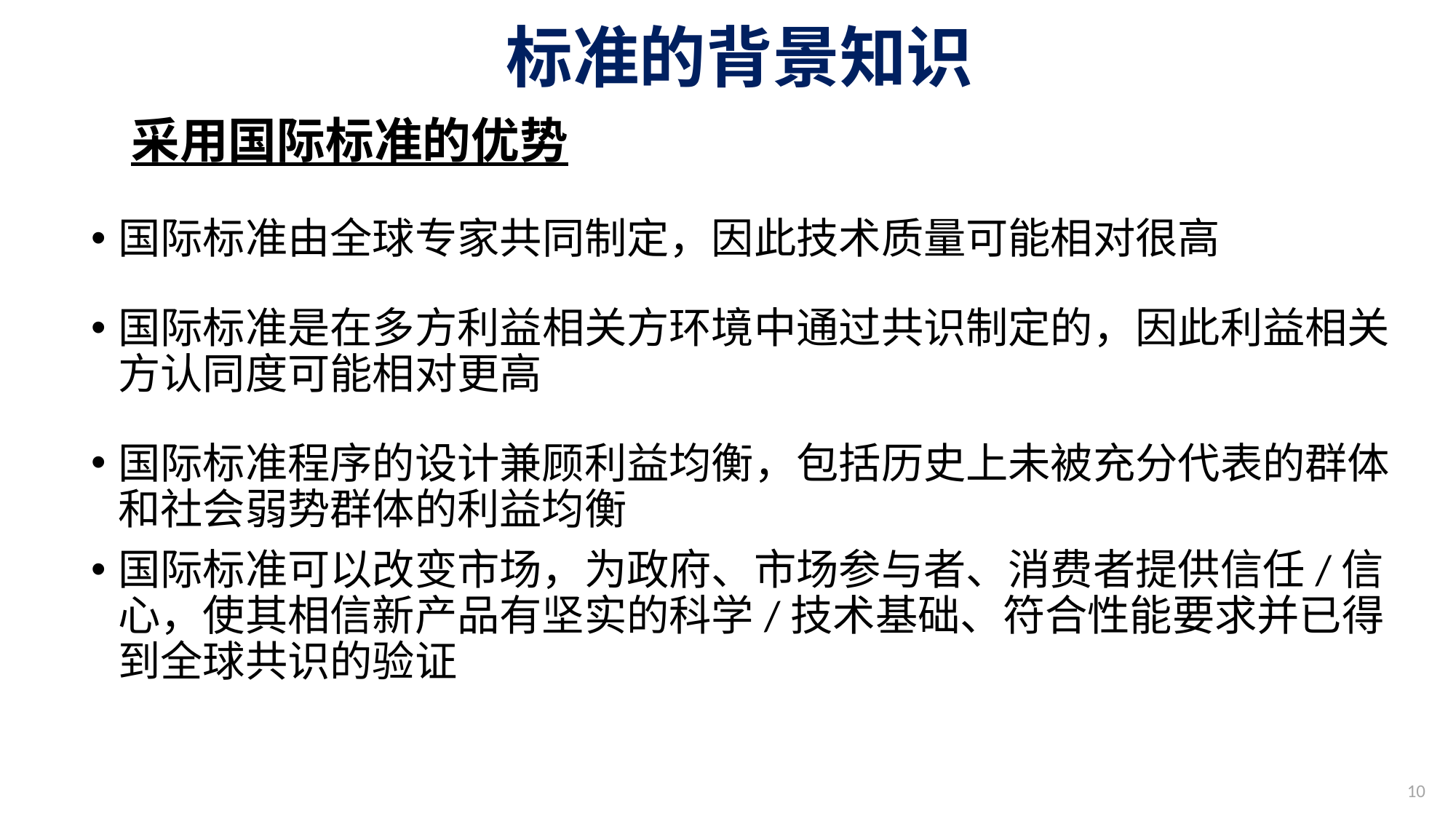

# 标准的背景知识
采用国际标准的优势

国际标准由全球专家共同制定，因此技术质量可能相对很高

国际标准是在多方利益相关方环境中通过共识制定的，因此利益相关方认同度可能相对更高

国际标准程序的设计兼顾利益均衡，包括历史上未被充分代表的群体和社会弱势群体的利益均衡
国际标准可以改变市场，为政府、市场参与者、消费者提供信任/信心，使其相信新产品有坚实的科学/技术基础、符合性能要求并已得到全球共识的验证
10